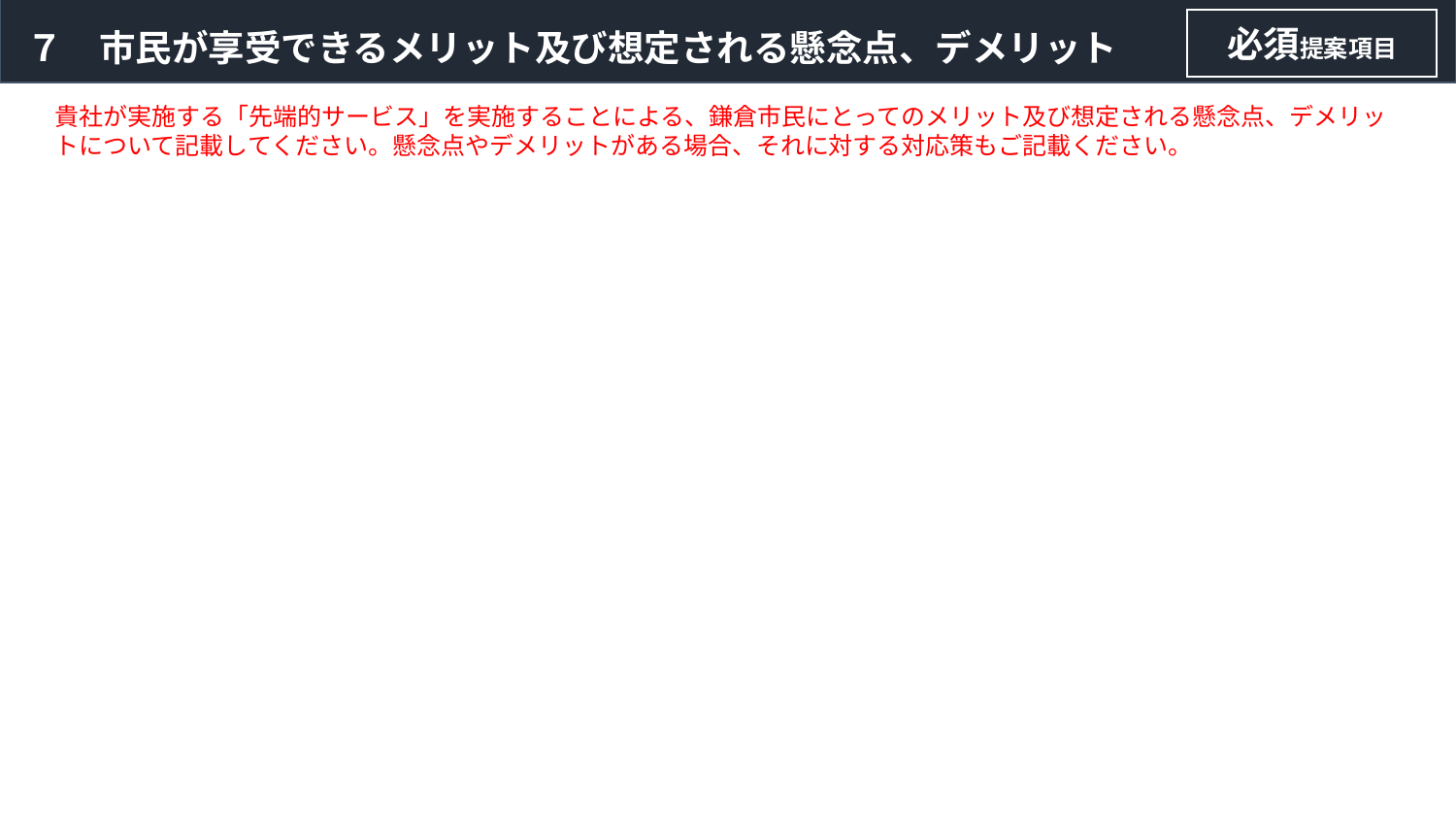

必須提案項目
７　市民が享受できるメリット及び想定される懸念点、デメリット
貴社が実施する「先端的サービス」を実施することによる、鎌倉市民にとってのメリット及び想定される懸念点、デメリットについて記載してください。懸念点やデメリットがある場合、それに対する対応策もご記載ください。